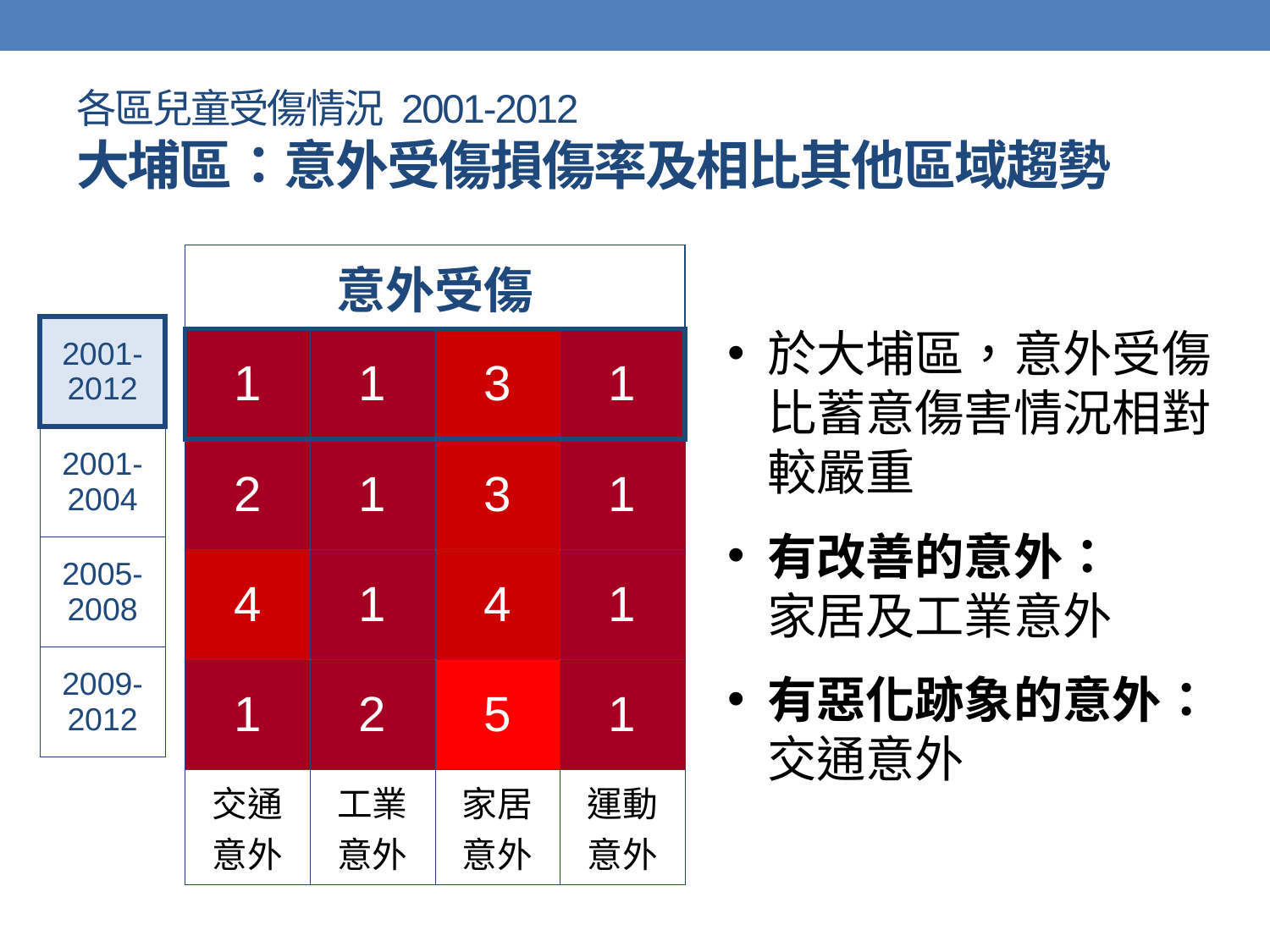

# 各區兒童受傷情況 2001-2012 大埔區：意外受傷損傷率及相比其他區域趨勢
| 意外受傷 |  |  |  |
| --- | --- | --- | --- |
| 1 | 1 | 3 | 1 |
| 2 | 1 | 3 | 1 |
| 4 | 1 | 4 | 1 |
| 1 | 2 | 5 | 1 |
| 交通意外 | 工業意外 | 家居意外 | 運動意外 |
於大埔區，意外受傷比蓄意傷害情況相對較嚴重

有改善的意外：
家居及工業意外
有惡化跡象的意外：
交通意外
| 2001-2012 |
| --- |
| 2001-2004 |
| 2005-2008 |
| 2009-2012 |